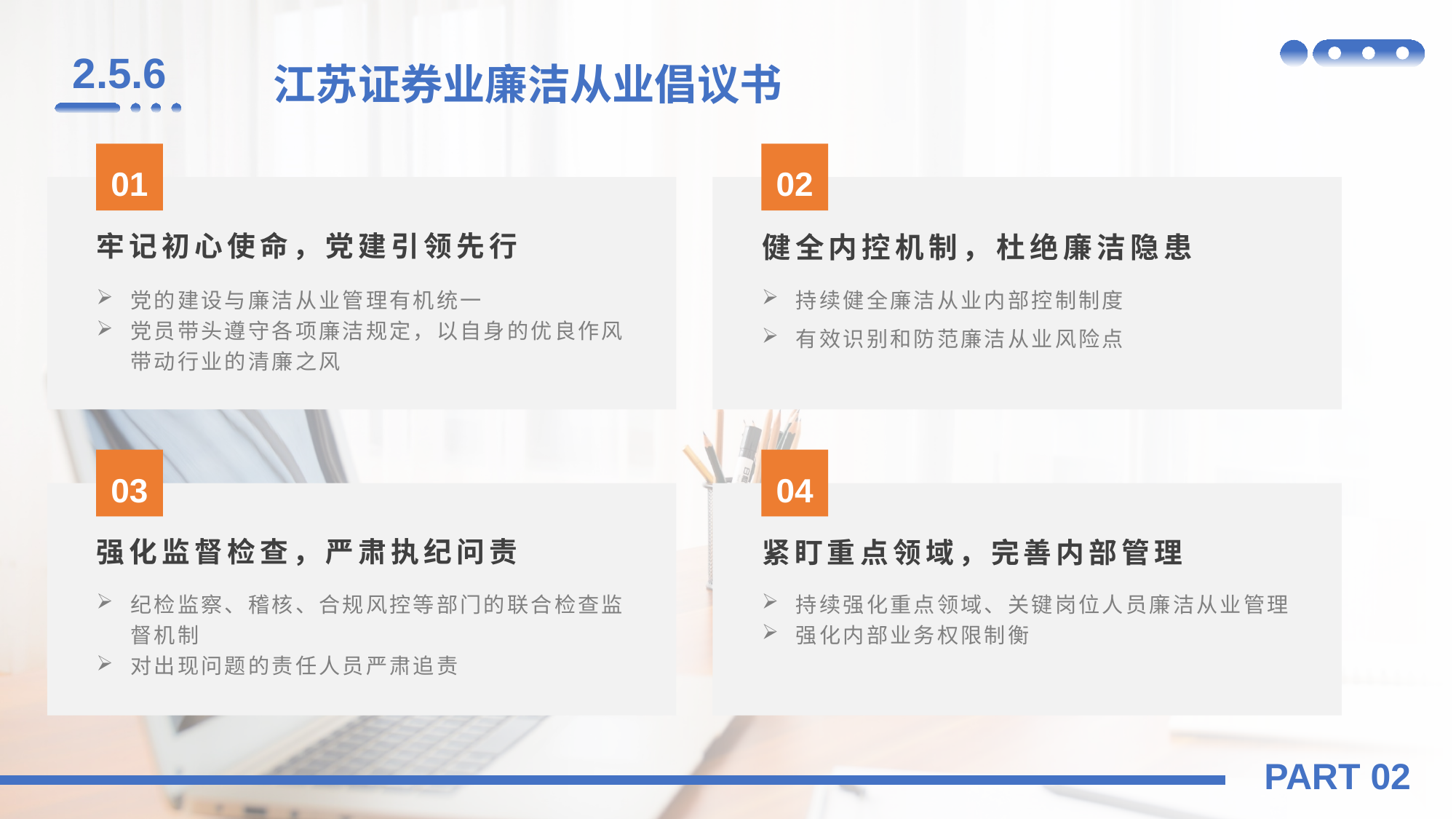

2.5.6
  江苏证券业廉洁从业倡议书

01

牢记初心使命，党建引领先行
党的建设与廉洁从业管理有机统一
党员带头遵守各项廉洁规定，以自身的优良作风带动行业的清廉之风

02

健全内控机制，杜绝廉洁隐患
持续健全廉洁从业内部控制制度
有效识别和防范廉洁从业风险点

03

强化监督检查，严肃执纪问责
纪检监察、稽核、合规风控等部门的联合检查监督机制
对出现问题的责任人员严肃追责

04

紧盯重点领域，完善内部管理
持续强化重点领域、关键岗位人员廉洁从业管理
强化内部业务权限制衡
PART 02